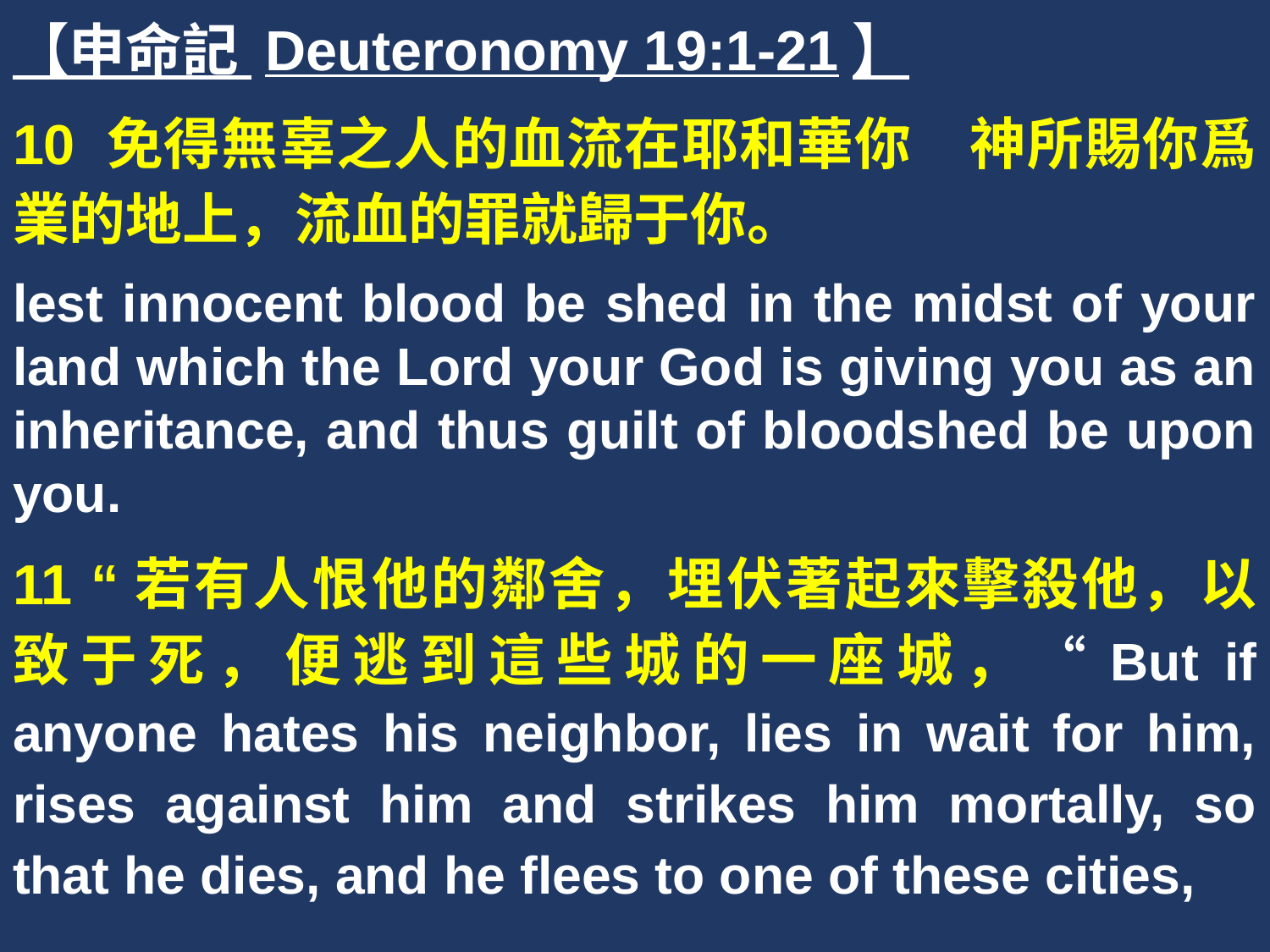

【申命記 Deuteronomy 19:1-21】
10 免得無辜之人的血流在耶和華你　神所賜你爲業的地上，流血的罪就歸于你。
lest innocent blood be shed in the midst of your land which the Lord your God is giving you as an inheritance, and thus guilt of bloodshed be upon you.
11 “若有人恨他的鄰舍，埋伏著起來擊殺他，以致于死，便逃到這些城的一座城，“But if anyone hates his neighbor, lies in wait for him, rises against him and strikes him mortally, so that he dies, and he flees to one of these cities,